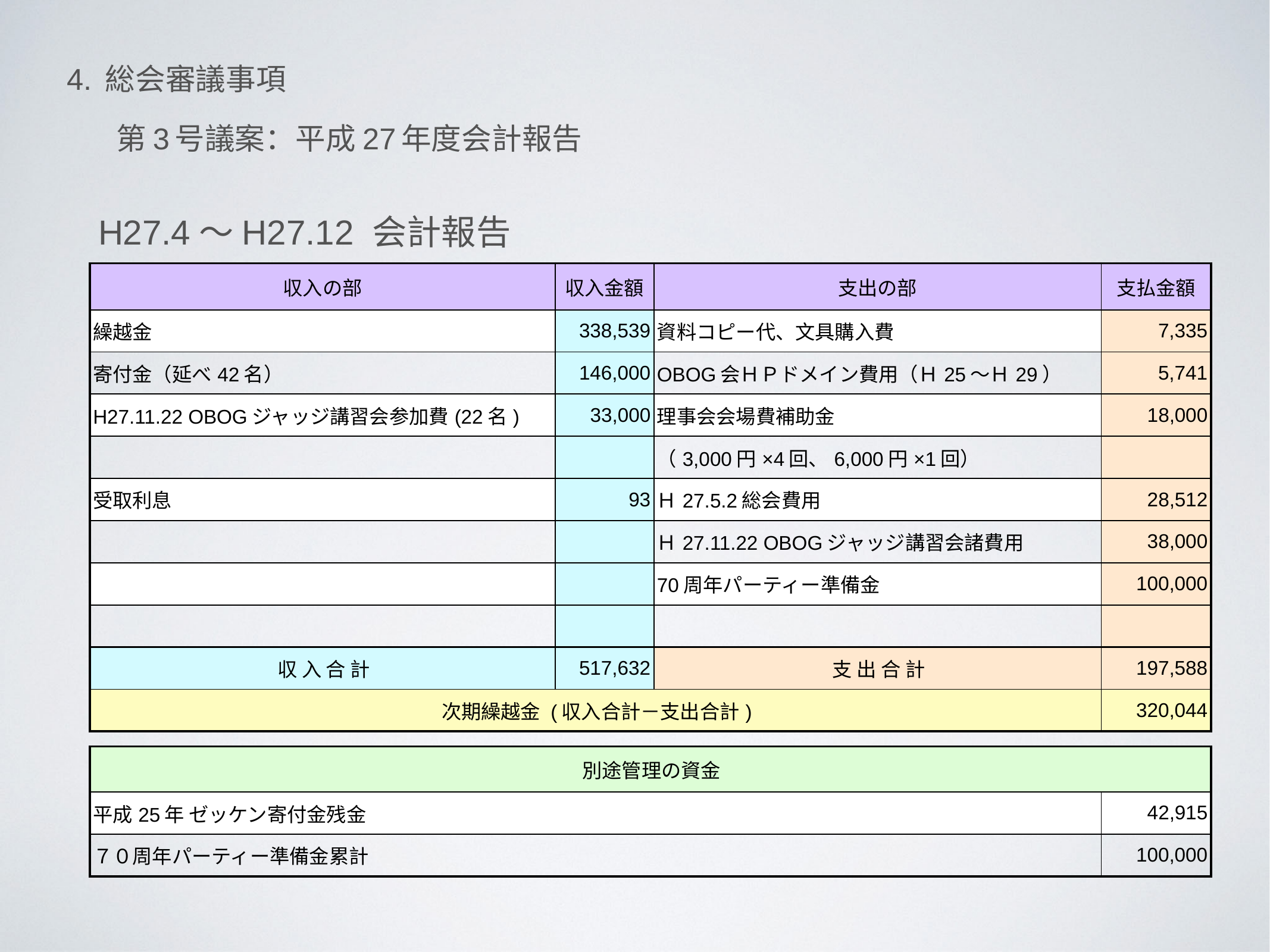

4. 総会審議事項
第3号議案：平成27年度会計報告
# H27.4〜H27.12 会計報告
| 収入の部 | 収入金額 | 支出の部 | 支払金額 |
| --- | --- | --- | --- |
| 繰越金 | 338,539 | 資料コピー代、文具購入費 | 7,335 |
| 寄付金（延べ42名） | 146,000 | OBOG会ＨＰドメイン費用（Ｈ25～Ｈ29） | 5,741 |
| H27.11.22 OBOGジャッジ講習会参加費(22名) | 33,000 | 理事会会場費補助金 | 18,000 |
|  |  | （3,000円×4回、6,000円×1回） |  |
| 受取利息 | 93 | Ｈ27.5.2総会費用 | 28,512 |
|  |  | Ｈ27.11.22 OBOGジャッジ講習会諸費用 | 38,000 |
|  |  | 70周年パーティー準備金 | 100,000 |
|  |  |  |  |
| 収 入 合 計 | 517,632 | 支 出 合 計 | 197,588 |
| 次期繰越金 (収入合計－支出合計) |  |  | 320,044 |
| 別途管理の資金 |  |  |  |
| --- | --- | --- | --- |
| 平成25年 ゼッケン寄付金残金 |  |  | 42,915 |
| ７０周年パーティー準備金累計 |  |  | 100,000 |
9